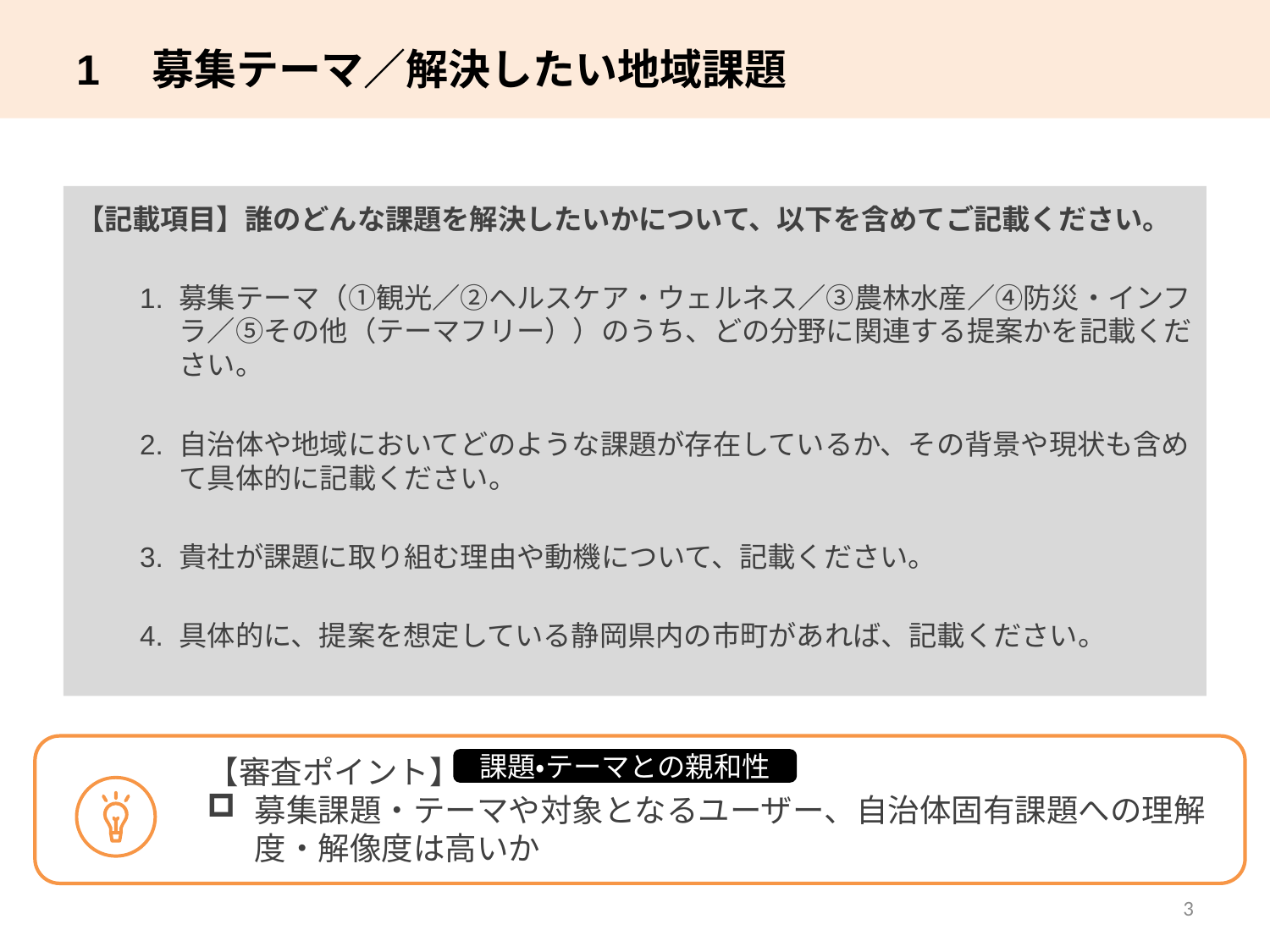

# 1　募集テーマ／解決したい地域課題
【記載項目】誰のどんな課題を解決したいかについて、以下を含めてご記載ください。

募集テーマ（①観光／②ヘルスケア・ウェルネス／③農林水産／④防災・インフラ／⑤その他（テーマフリー））のうち、どの分野に関連する提案かを記載ください。

自治体や地域においてどのような課題が存在しているか、その背景や現状も含めて具体的に記載ください。

貴社が課題に取り組む理由や動機について、記載ください。

具体的に、提案を想定している静岡県内の市町があれば、記載ください。
【審査ポイント】
募集課題・テーマや対象となるユーザー、自治体固有課題への理解度・解像度は高いか
課題・テーマとの親和性

3